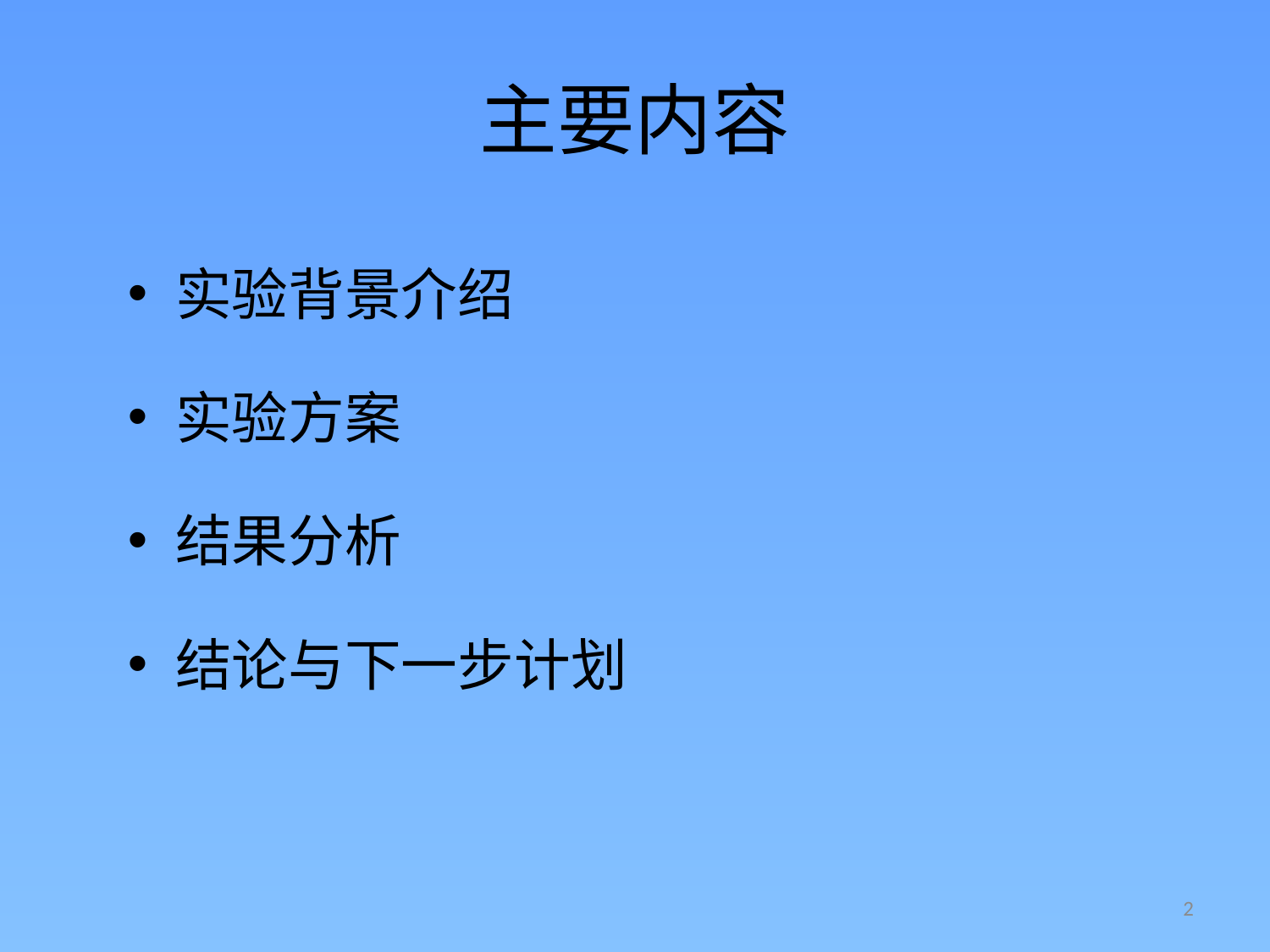

# 主要内容
实验背景介绍

实验方案

结果分析

结论与下一步计划
2